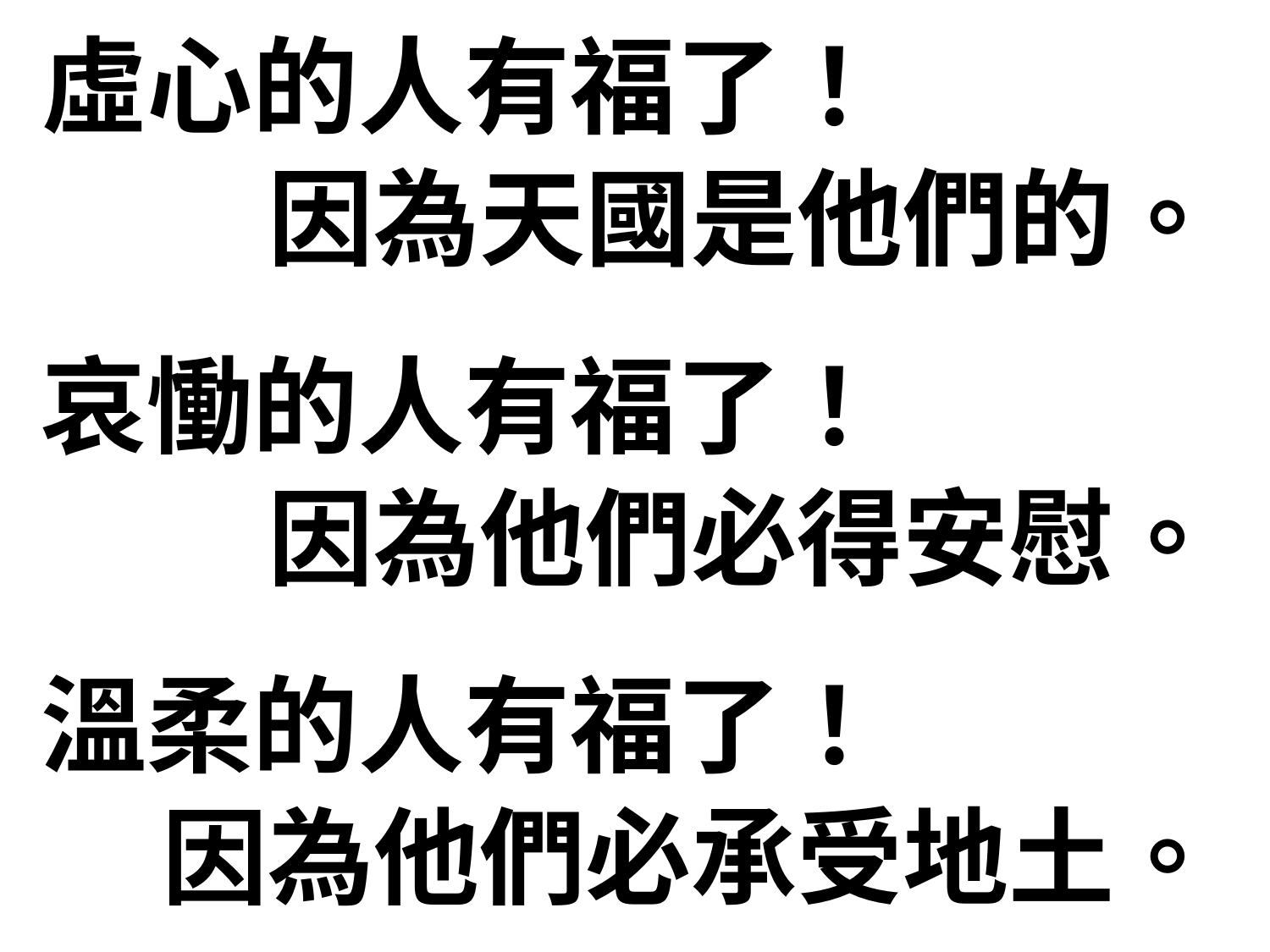

虛心的人有福了！
因為天國是他們的。

哀慟的人有福了！
因為他們必得安慰。

溫柔的人有福了！
因為他們必承受地土。